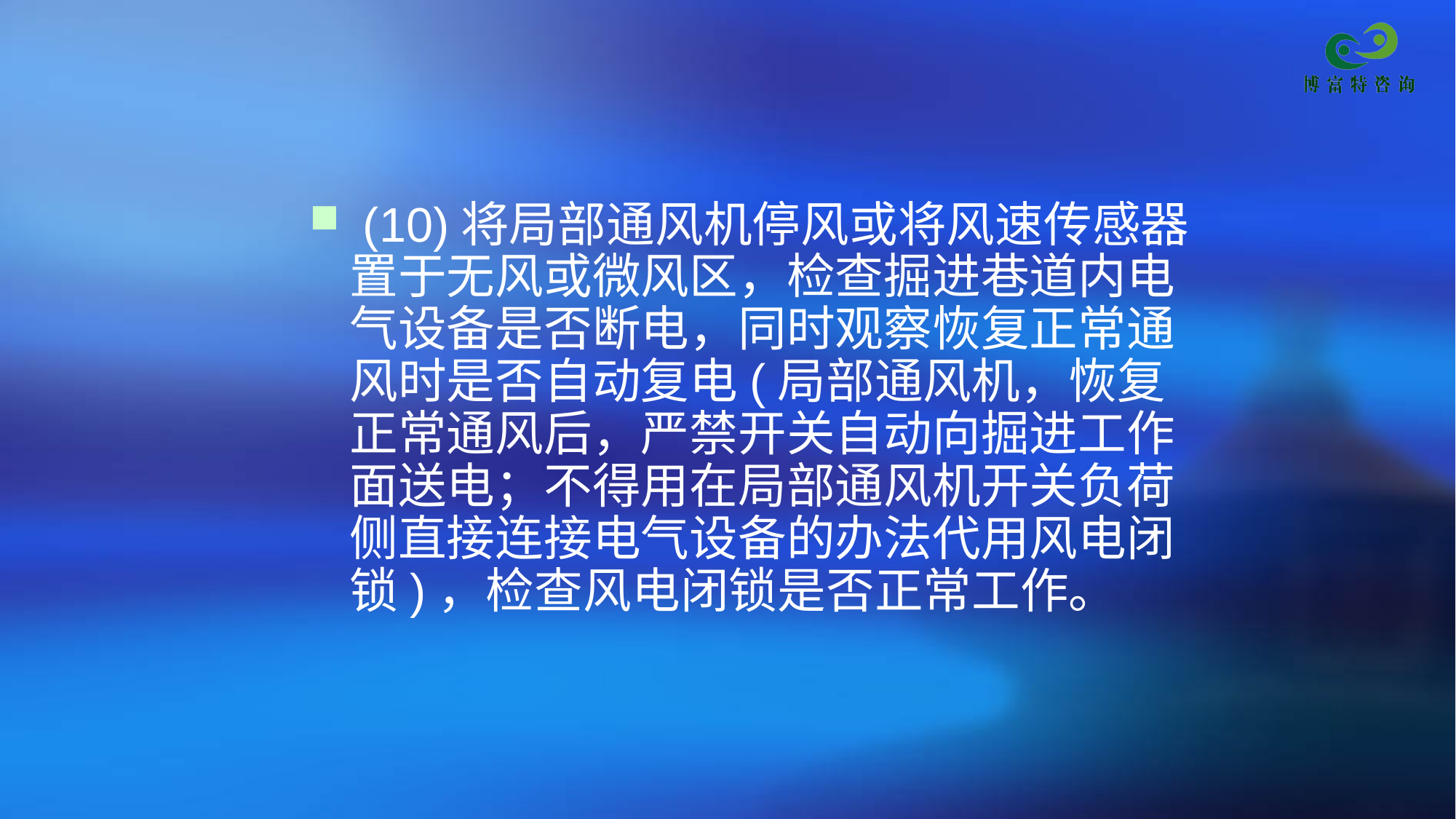

(10)将局部通风机停风或将风速传感器置于无风或微风区，检查掘进巷道内电气设备是否断电，同时观察恢复正常通风时是否自动复电(局部通风机，恢复正常通风后，严禁开关自动向掘进工作面送电；不得用在局部通风机开关负荷侧直接连接电气设备的办法代用风电闭锁)，检查风电闭锁是否正常工作。